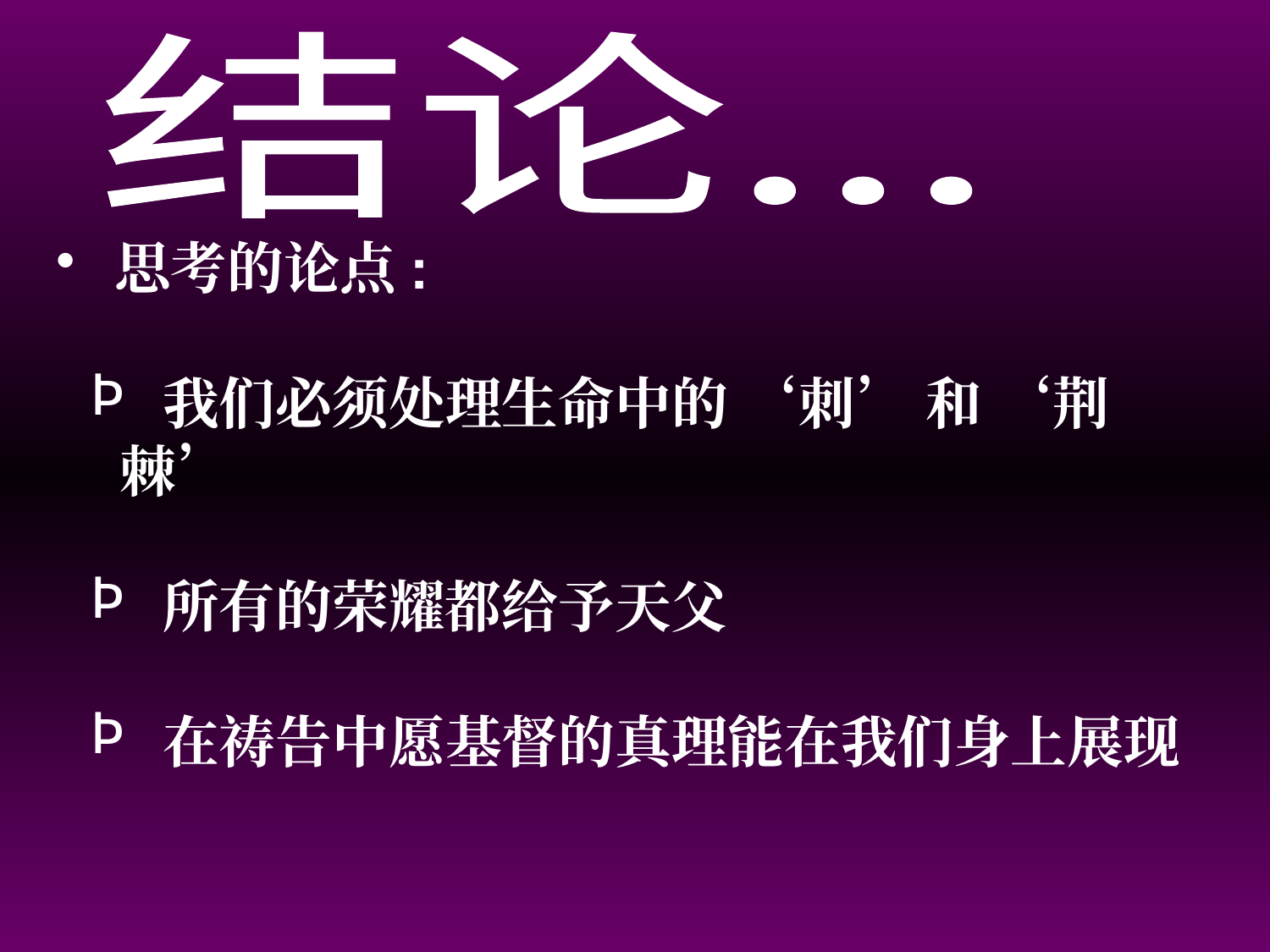

结论...
 思考的论点:

 我们必须处理生命中的 ‘刺’ 和 ‘荆棘’

 所有的荣耀都给予天父

 在祷告中愿基督的真理能在我们身上展现